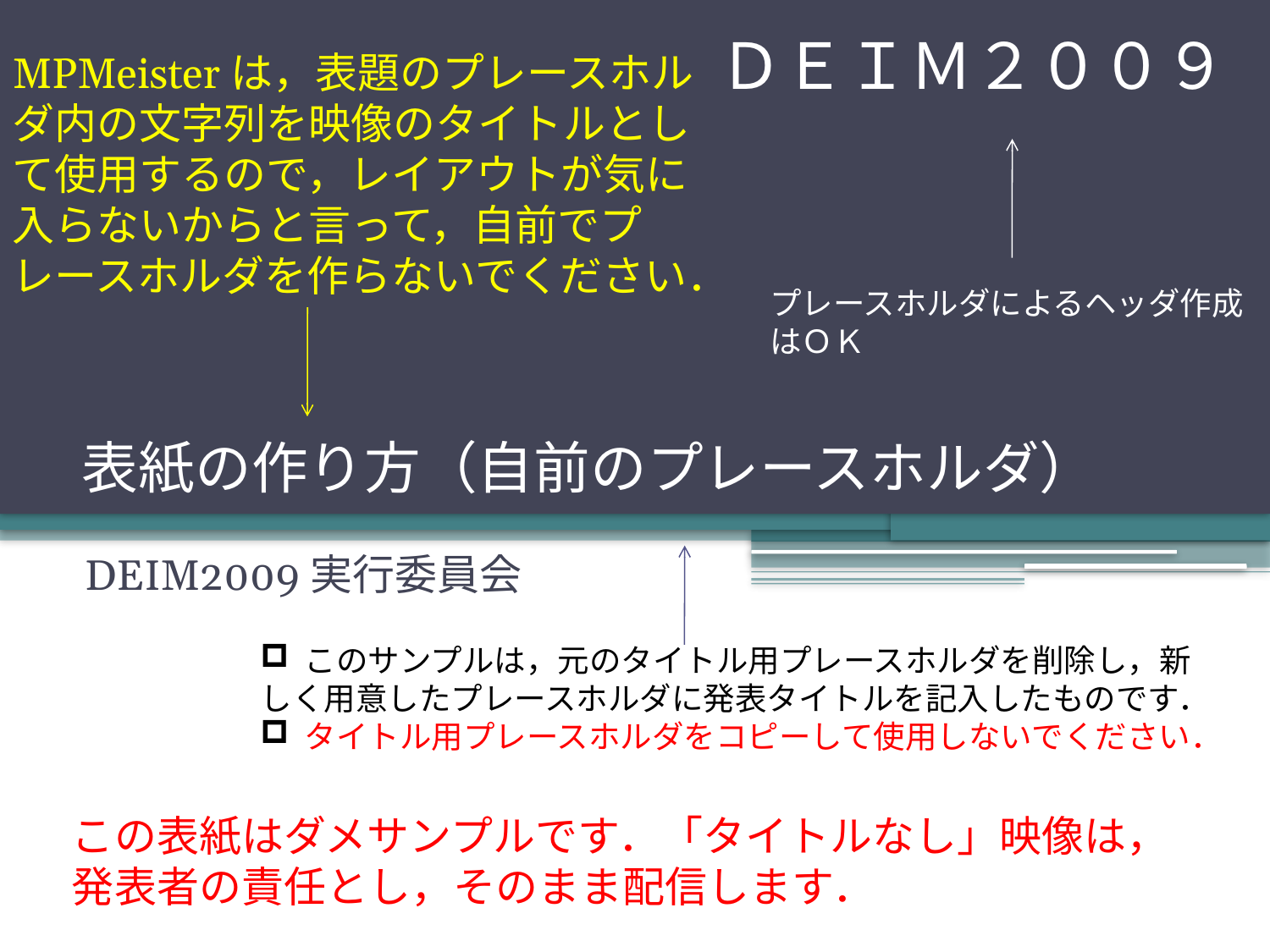

ＤＥＩＭ２００９
MPMeisterは，表題のプレースホルダ内の文字列を映像のタイトルとして使用するので，レイアウトが気に入らないからと言って，自前でプレースホルダを作らないでください．
プレースホルダによるヘッダ作成
はＯＫ
表紙の作り方（自前のプレースホルダ）
DEIM2009実行委員会
 このサンプルは，元のタイトル用プレースホルダを削除し，新しく用意したプレースホルダに発表タイトルを記入したものです．
 タイトル用プレースホルダをコピーして使用しないでください．
この表紙はダメサンプルです．「タイトルなし」映像は，発表者の責任とし，そのまま配信します．